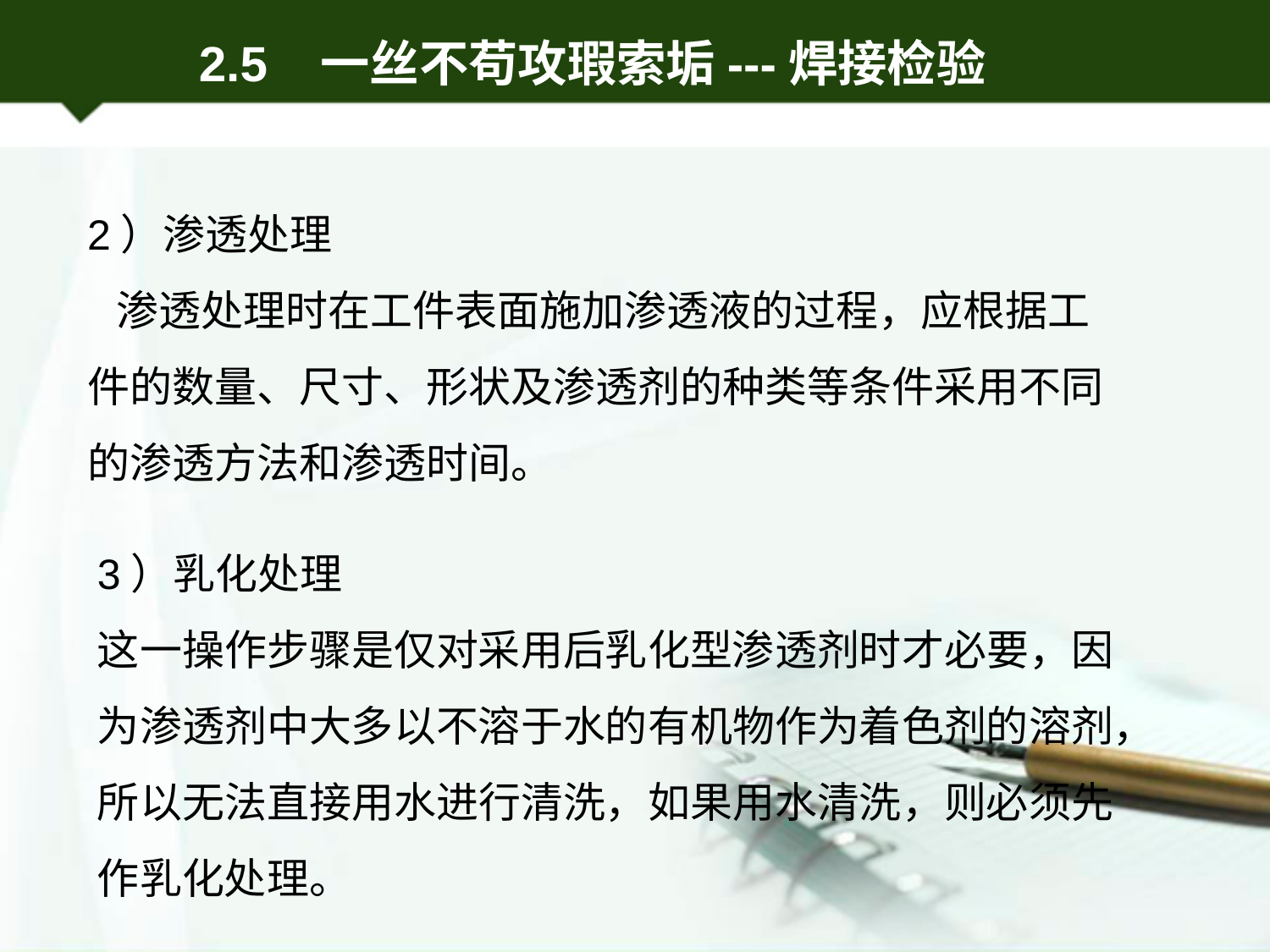

2.5   一丝不苟攻瑕索垢---焊接检验
2）渗透处理
  渗透处理时在工件表面施加渗透液的过程，应根据工件的数量、尺寸、形状及渗透剂的种类等条件采用不同的渗透方法和渗透时间。
3）乳化处理
这一操作步骤是仅对采用后乳化型渗透剂时才必要，因为渗透剂中大多以不溶于水的有机物作为着色剂的溶剂，所以无法直接用水进行清洗，如果用水清洗，则必须先作乳化处理。